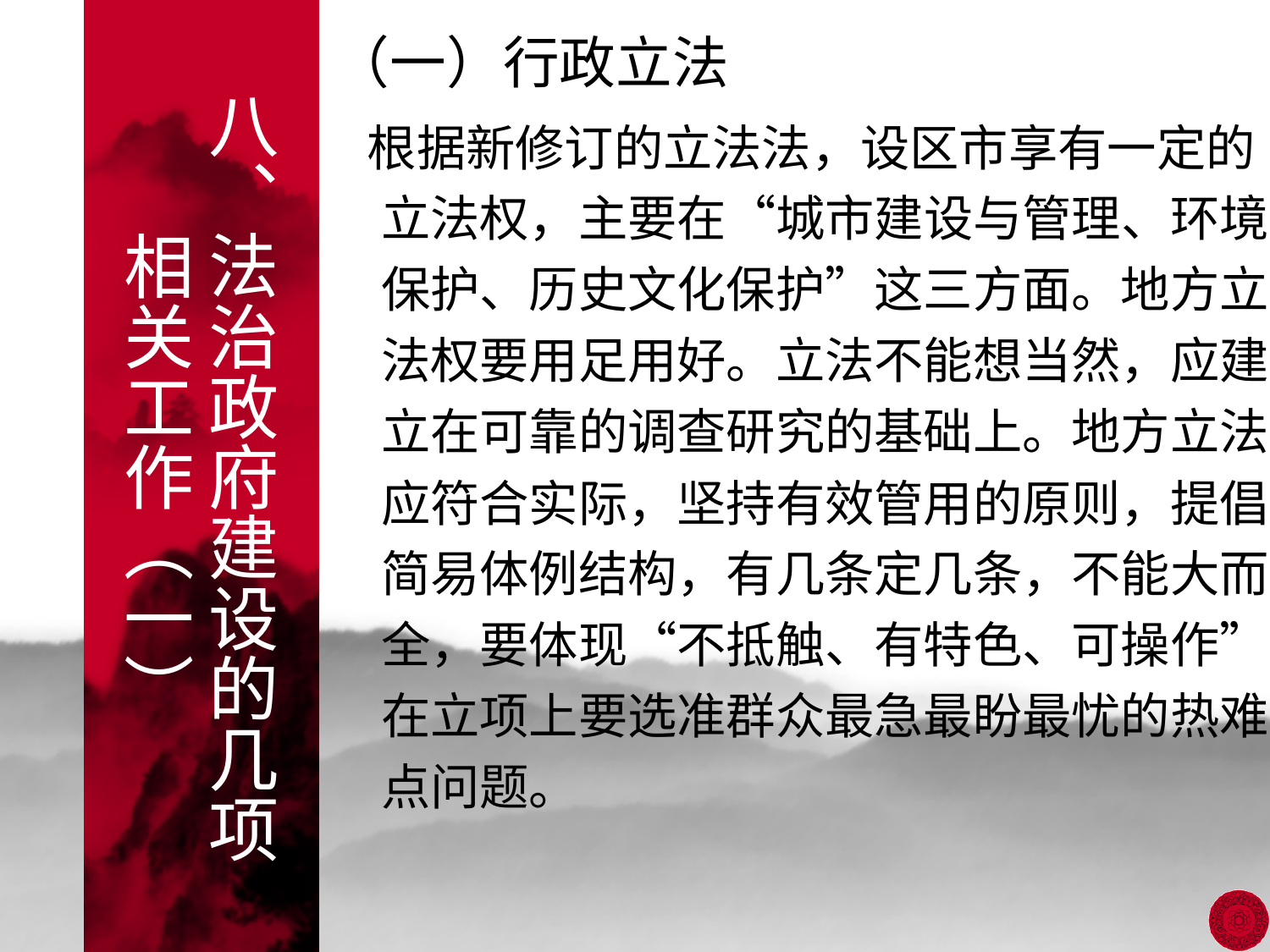

（一）行政立法
  根据新修订的立法法，设区市享有一定的立法权，主要在“城市建设与管理、环境保护、历史文化保护”这三方面。地方立法权要用足用好。立法不能想当然，应建立在可靠的调查研究的基础上。地方立法应符合实际，坚持有效管用的原则，提倡简易体例结构，有几条定几条，不能大而全，要体现“不抵触、有特色、可操作”。在立项上要选准群众最急最盼最忧的热难点问题。
# 八、法治政府建设的几项相关工作（一）